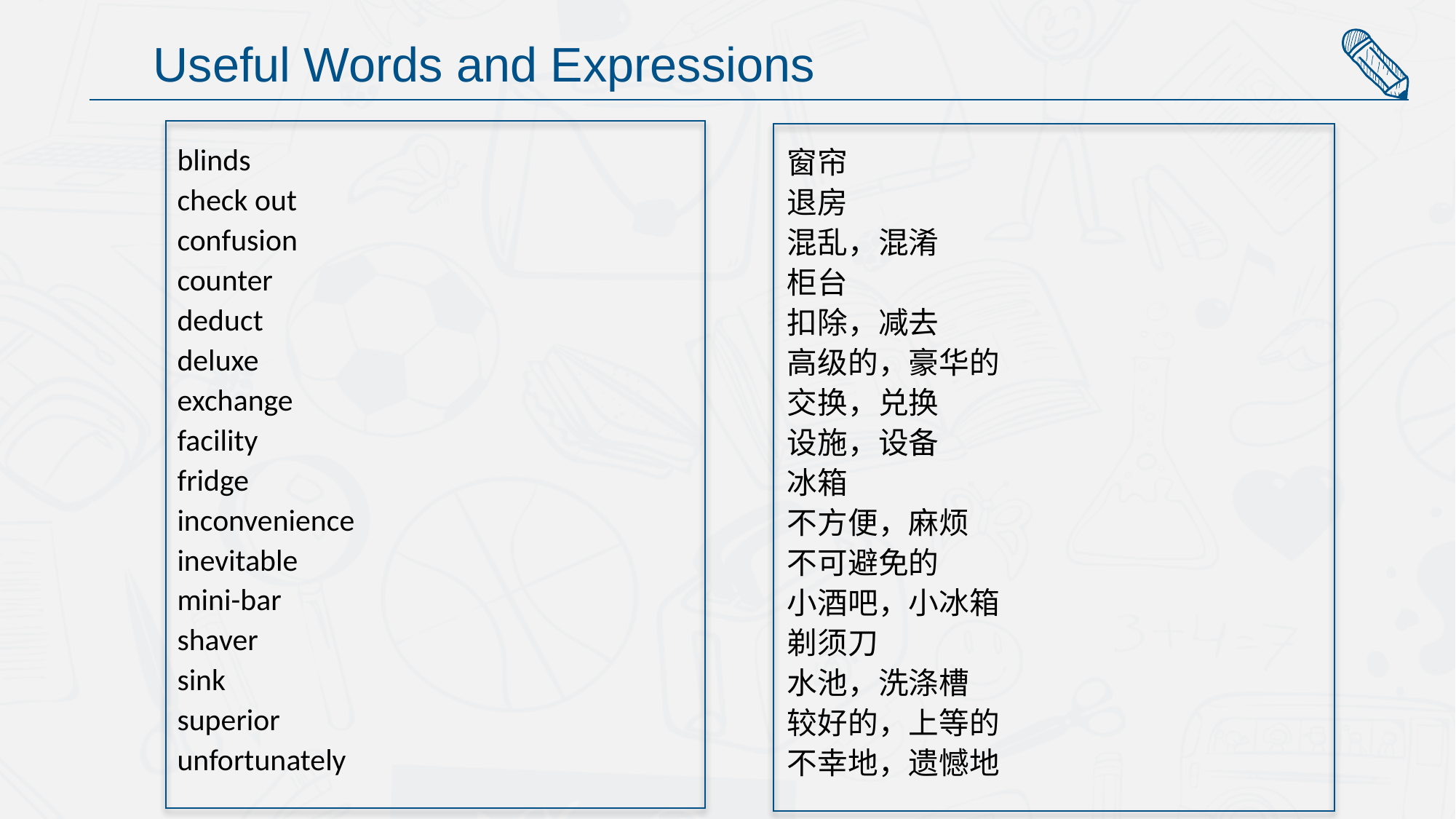

Useful Words and Expressions

blinds
check out
confusion
counter
deduct
deluxe
exchange
facility
fridge
inconvenience
inevitable
mini-bar
shaver
sink
superior
unfortunately
窗帘
退房
混乱，混淆
柜台
扣除，减去
高级的，豪华的
交换，兑换
设施，设备
冰箱
不方便，麻烦
不可避免的
小酒吧，小冰箱
剃须刀
水池，洗涤槽
较好的，上等的
不幸地，遗憾地